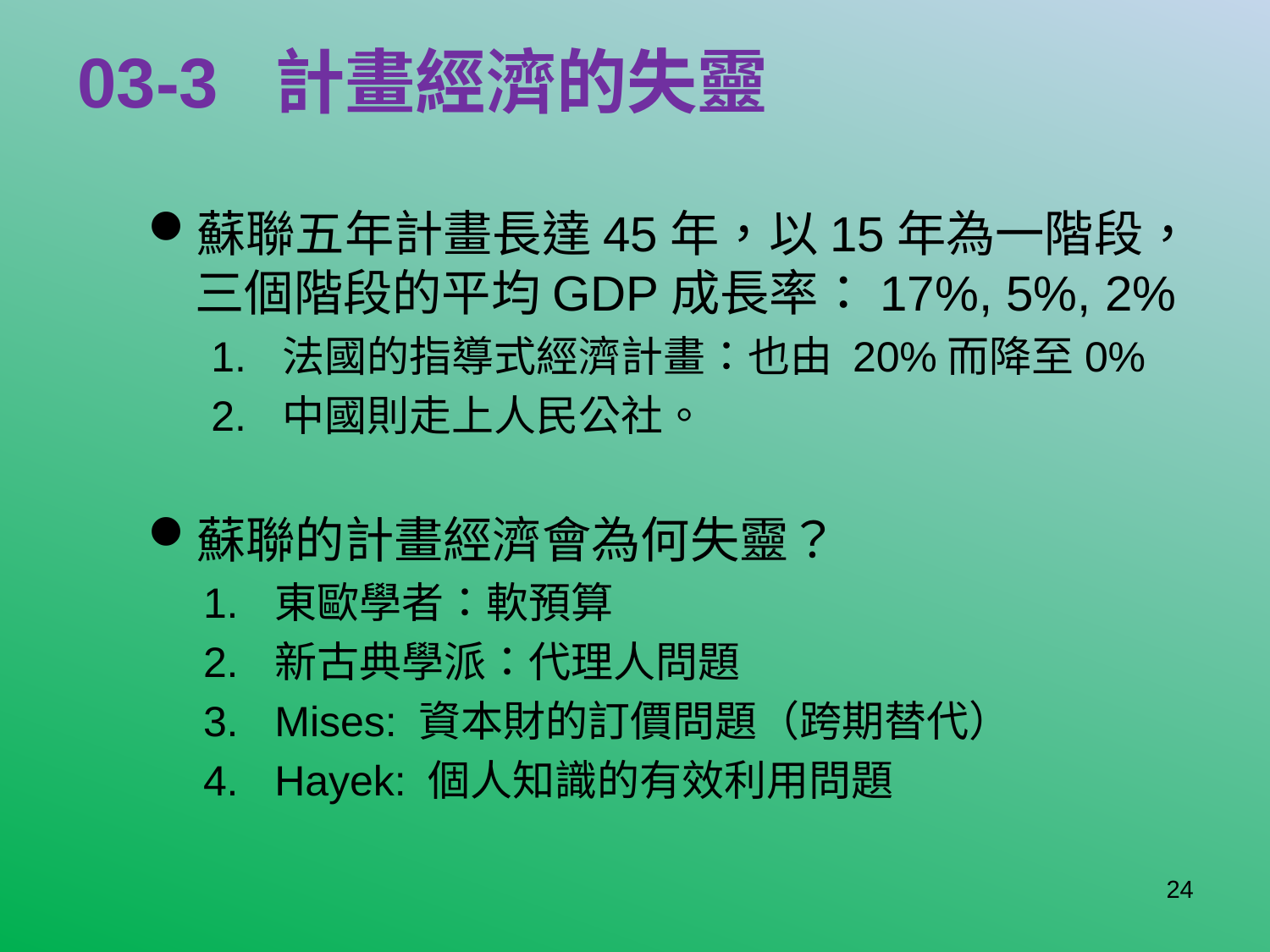

# 03-3  計畫經濟的失靈
蘇聯五年計畫長達45年，以15年為一階段，三個階段的平均GDP成長率：17%, 5%, 2%
法國的指導式經濟計畫：也由 20%而降至0%
中國則走上人民公社。

蘇聯的計畫經濟會為何失靈？
東歐學者：軟預算
新古典學派：代理人問題
Mises: 資本財的訂價問題（跨期替代）
Hayek: 個人知識的有效利用問題
24